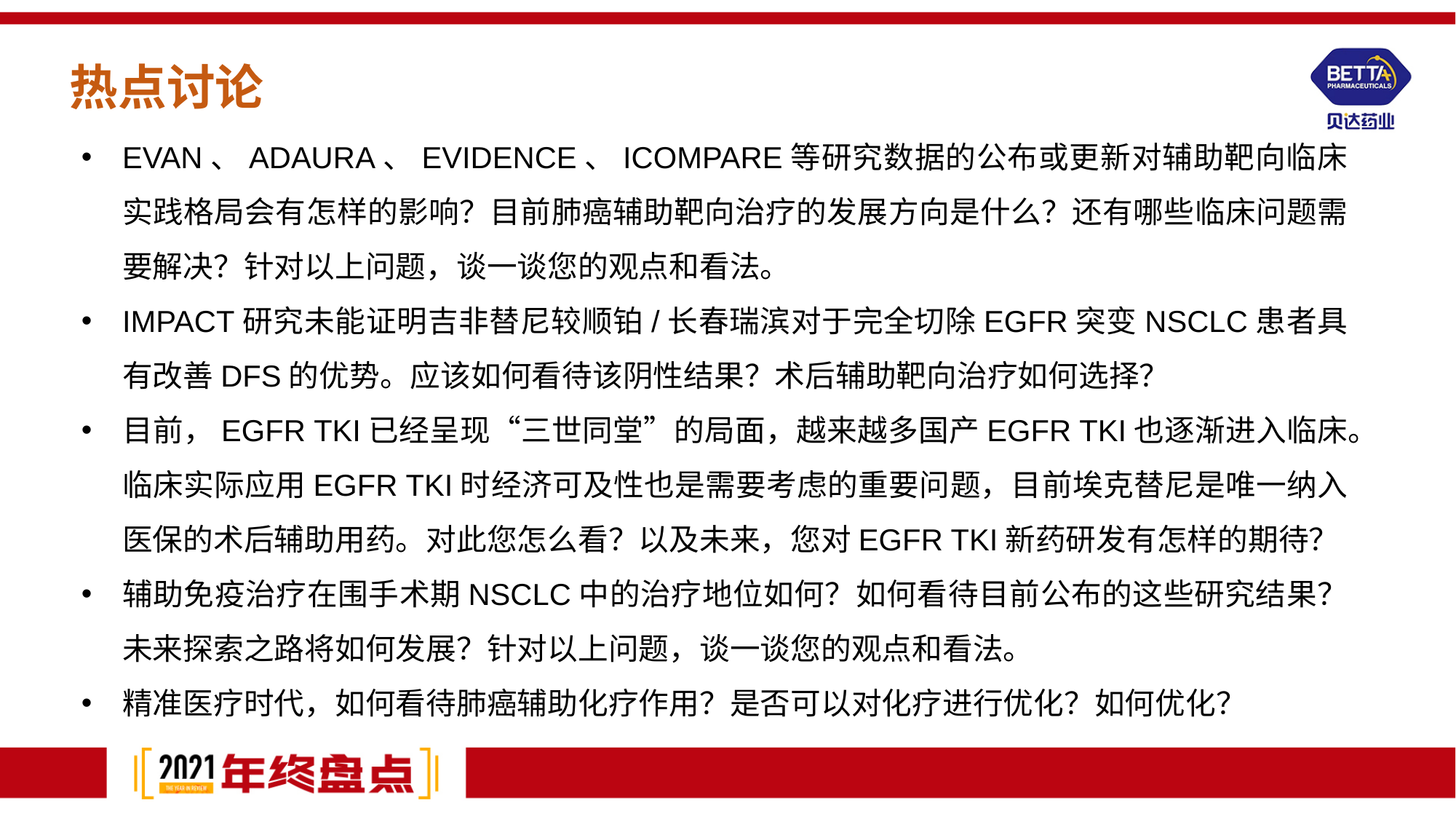

热点讨论
EVAN、ADAURA、EVIDENCE、ICOMPARE等研究数据的公布或更新对辅助靶向临床实践格局会有怎样的影响？目前肺癌辅助靶向治疗的发展方向是什么？还有哪些临床问题需要解决？针对以上问题，谈一谈您的观点和看法。
IMPACT研究未能证明吉非替尼较顺铂/长春瑞滨对于完全切除EGFR突变NSCLC患者具有改善DFS的优势。应该如何看待该阴性结果？术后辅助靶向治疗如何选择？
目前，EGFR TKI已经呈现“三世同堂”的局面，越来越多国产EGFR TKI也逐渐进入临床。临床实际应用EGFR TKI时经济可及性也是需要考虑的重要问题，目前埃克替尼是唯一纳入医保的术后辅助用药。对此您怎么看？以及未来，您对EGFR TKI新药研发有怎样的期待？
辅助免疫治疗在围手术期NSCLC中的治疗地位如何？如何看待目前公布的这些研究结果？未来探索之路将如何发展？针对以上问题，谈一谈您的观点和看法。
精准医疗时代，如何看待肺癌辅助化疗作用？是否可以对化疗进行优化？如何优化？